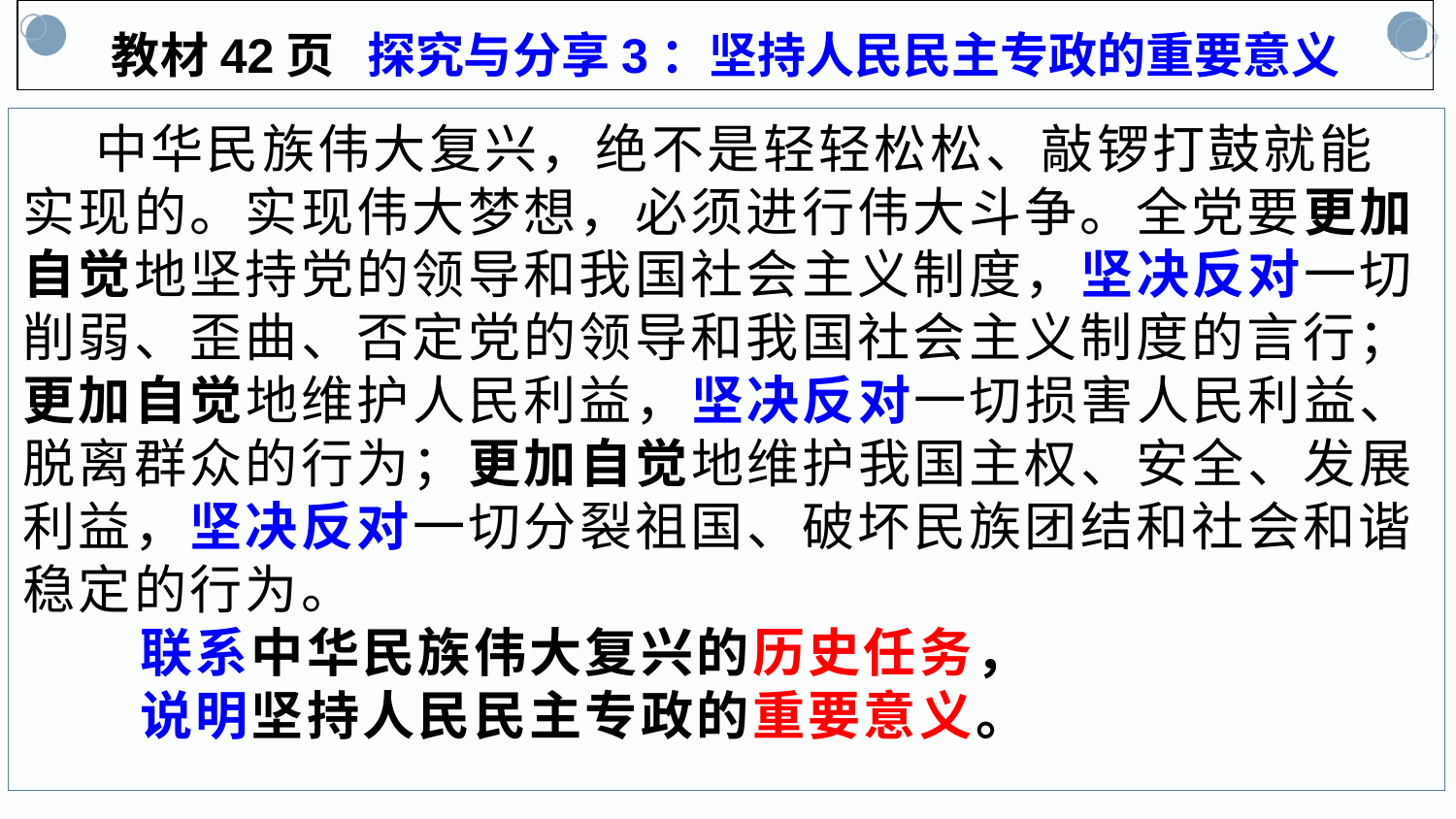

教材42页   探究与分享3：坚持人民民主专政的重要意义
    中华民族伟大复兴，绝不是轻轻松松、敲锣打鼓就能实现的。实现伟大梦想，必须进行伟大斗争。全党要更加自觉地坚持党的领导和我国社会主义制度，坚决反对一切削弱、歪曲、否定党的领导和我国社会主义制度的言行；更加自觉地维护人民利益，坚决反对一切损害人民利益、脱离群众的行为；更加自觉地维护我国主权、安全、发展利益，坚决反对一切分裂祖国、破坏民族团结和社会和谐稳定的行为。
       联系中华民族伟大复兴的历史任务，
       说明坚持人民民主专政的重要意义。